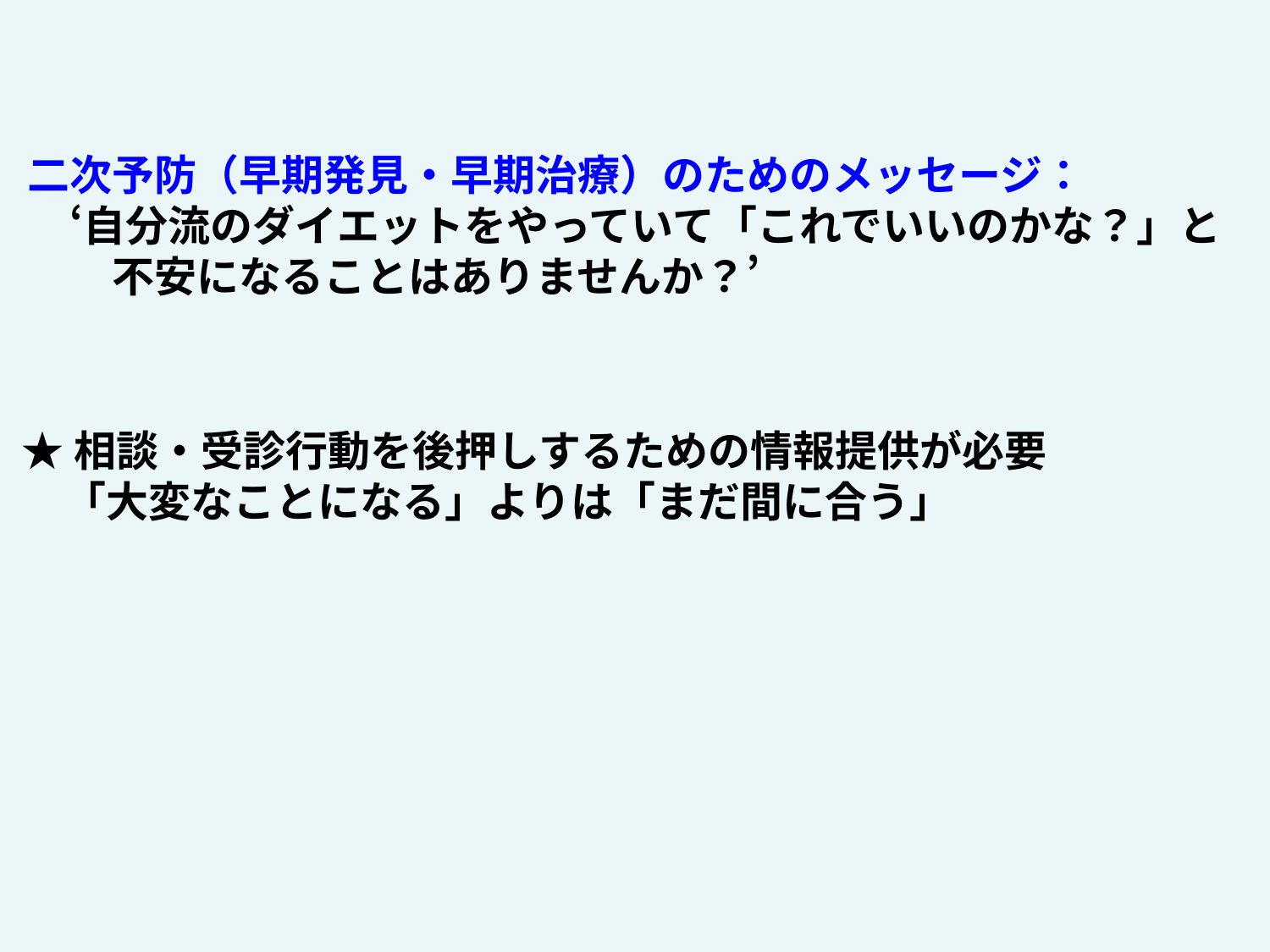

二次予防（早期発見・早期治療）のためのメッセージ：
　‘自分流のダイエットをやっていて「これでいいのかな？」と
　　不安になることはありませんか？’
★相談・受診行動を後押しするための情報提供が必要
　「大変なことになる」よりは「まだ間に合う」